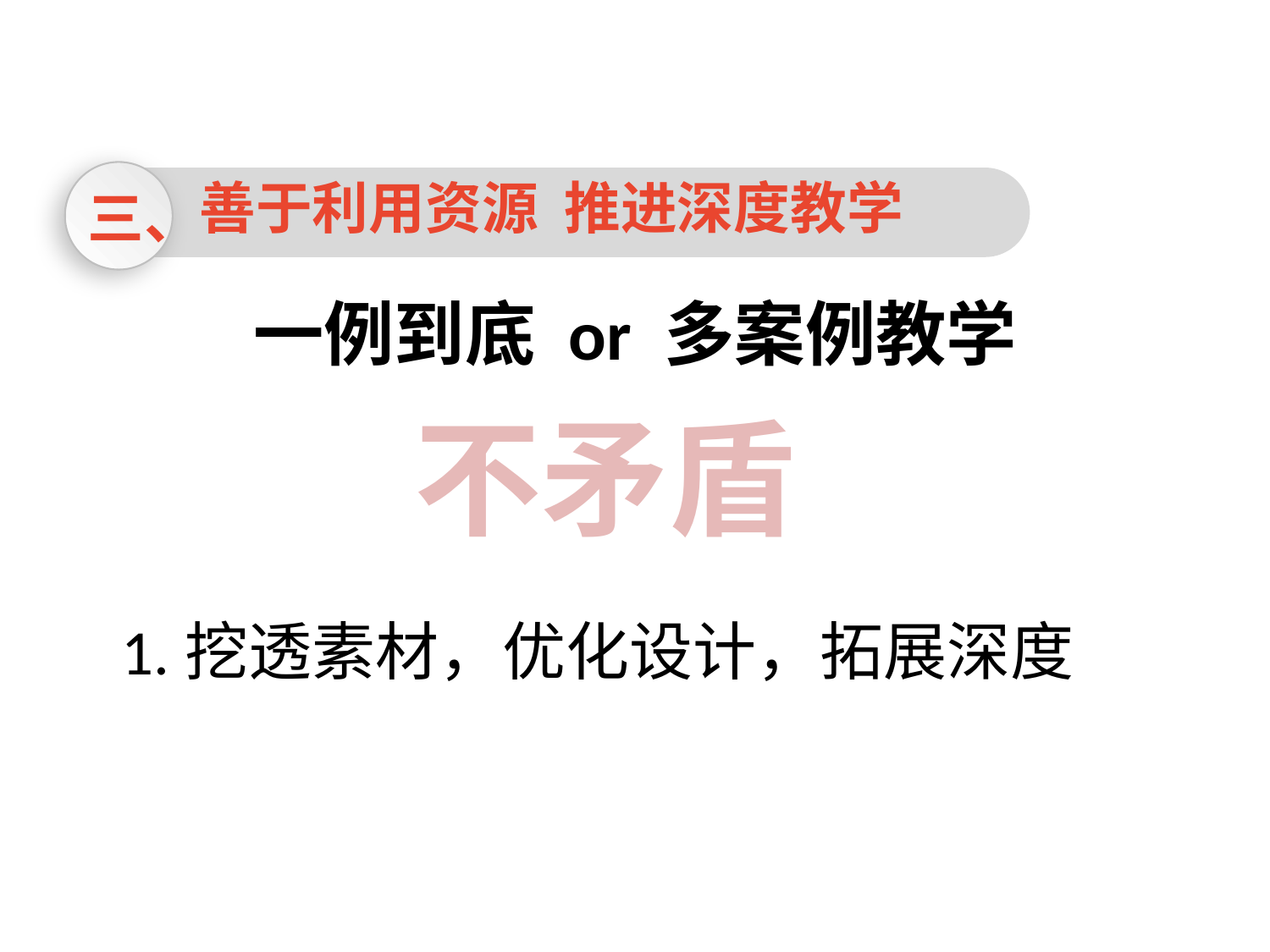

善于利用资源  推进深度教学
三、
一例到底 or 多案例教学
不矛盾
1.挖透素材，优化设计，拓展深度